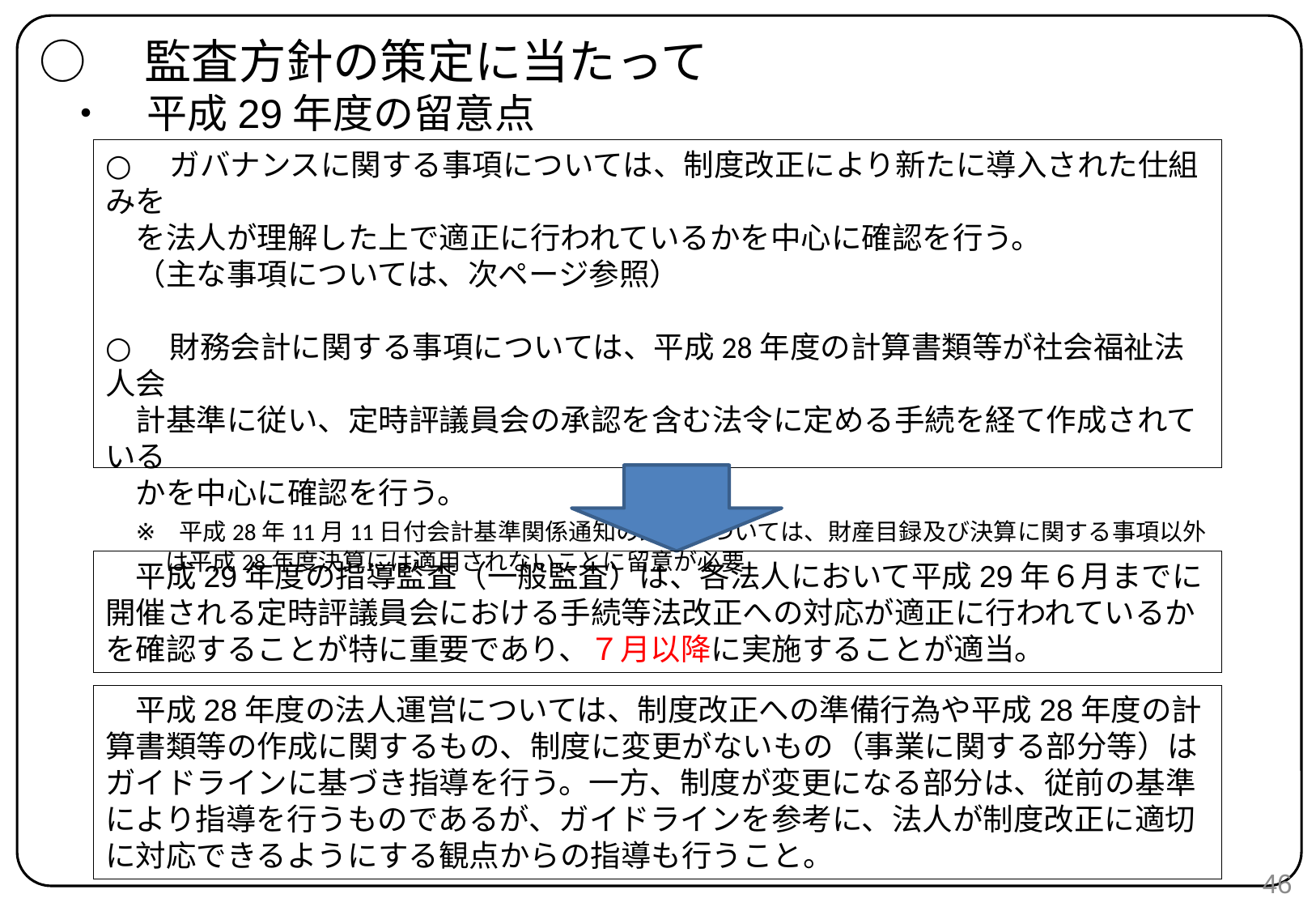

○　監査方針の策定に当たって
　・　平成29年度の留意点
○　ガバナンスに関する事項については、制度改正により新たに導入された仕組みを
　を法人が理解した上で適正に行われているかを中心に確認を行う。
　（主な事項については、次ページ参照）

○　財務会計に関する事項については、平成28年度の計算書類等が社会福祉法人会
　計基準に従い、定時評議員会の承認を含む法令に定める手続を経て作成されている
　かを中心に確認を行う。
　※　平成28年11月11日付会計基準関係通知の改正については、財産目録及び決算に関する事項以外は平成28年度決算には適用されないことに留意が必要

　平成29年度の指導監査（一般監査）は、各法人において平成29年６月までに開催される定時評議員会における手続等法改正への対応が適正に行われているかを確認することが特に重要であり、７月以降に実施することが適当。
　平成28年度の法人運営については、制度改正への準備行為や平成28年度の計算書類等の作成に関するもの、制度に変更がないもの（事業に関する部分等）はガイドラインに基づき指導を行う。一方、制度が変更になる部分は、従前の基準により指導を行うものであるが、ガイドラインを参考に、法人が制度改正に適切に対応できるようにする観点からの指導も行うこと。
46